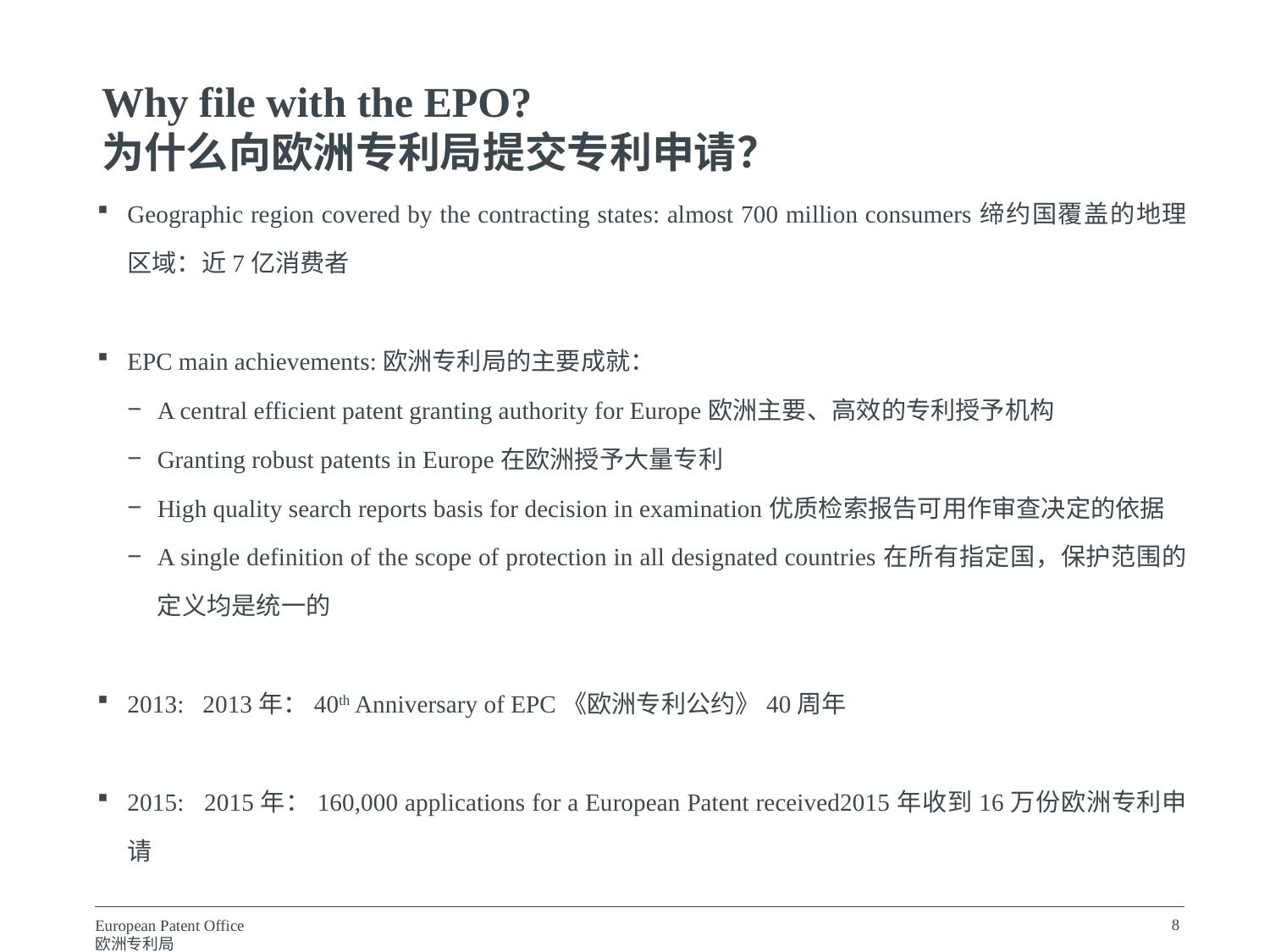

Why file with the EPO?
为什么向欧洲专利局提交专利申请？
Geographic region covered by the contracting states: almost 700 million consumers缔约国覆盖的地理区域：近7亿消费者

EPC main achievements:欧洲专利局的主要成就：
A central efficient patent granting authority for Europe欧洲主要、高效的专利授予机构
Granting robust patents in Europe在欧洲授予大量专利
High quality search reports basis for decision in examination优质检索报告可用作审查决定的依据
A single definition of the scope of protection in all designated countries在所有指定国，保护范围的定义均是统一的

2013:   2013年：40th Anniversary of EPC《欧洲专利公约》40周年

2015:   2015年：160,000 applications for a European Patent received2015年收到16万份欧洲专利申请

8